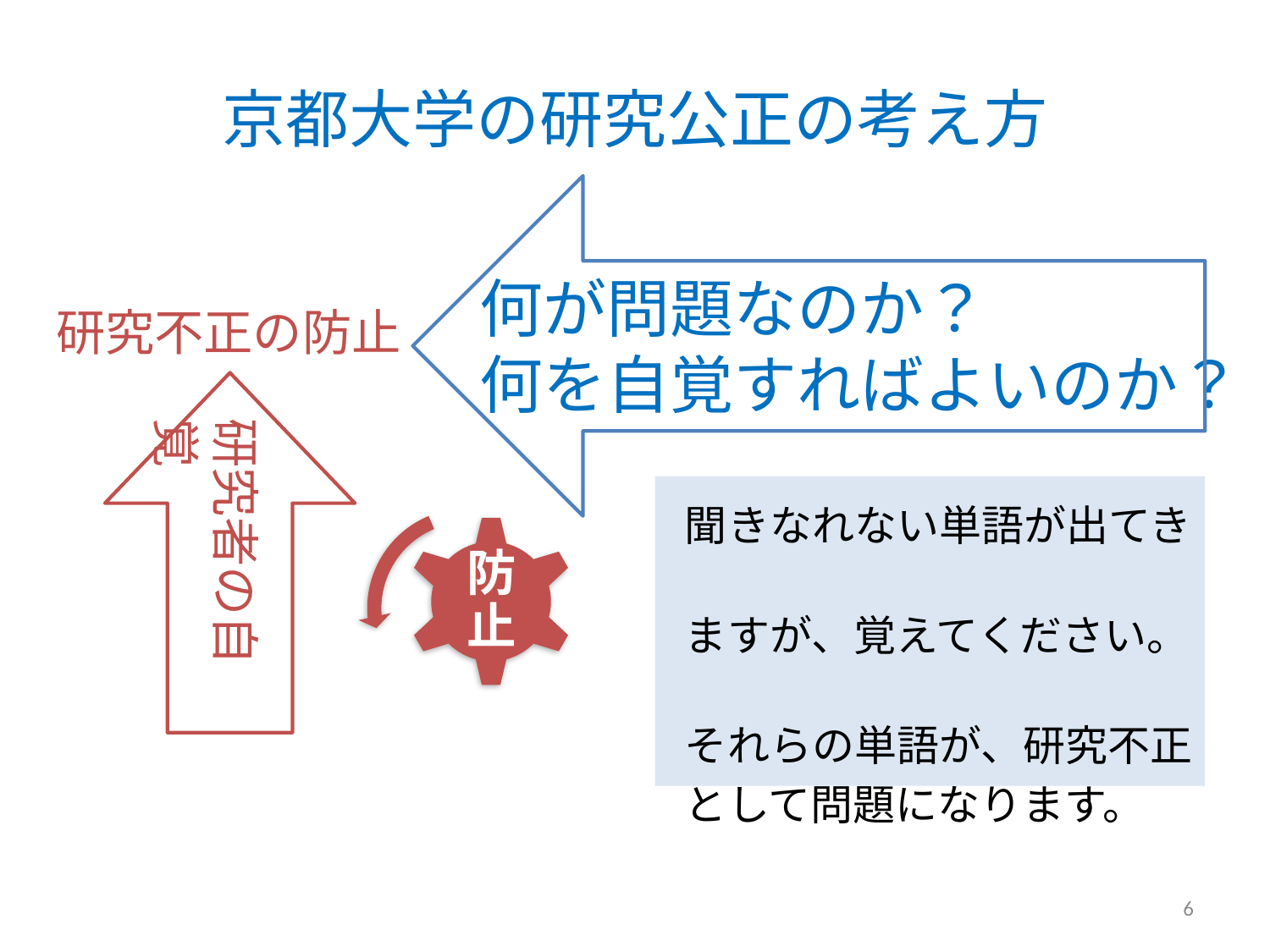

# 京都大学の研究公正の考え方

何が問題なのか？
何を自覚すればよいのか？
研究不正の防止

　聞きなれない単語が出てき
　ますが、覚えてください。
　それらの単語が、研究不正
　として問題になります。

研究者の自覚

防止
6